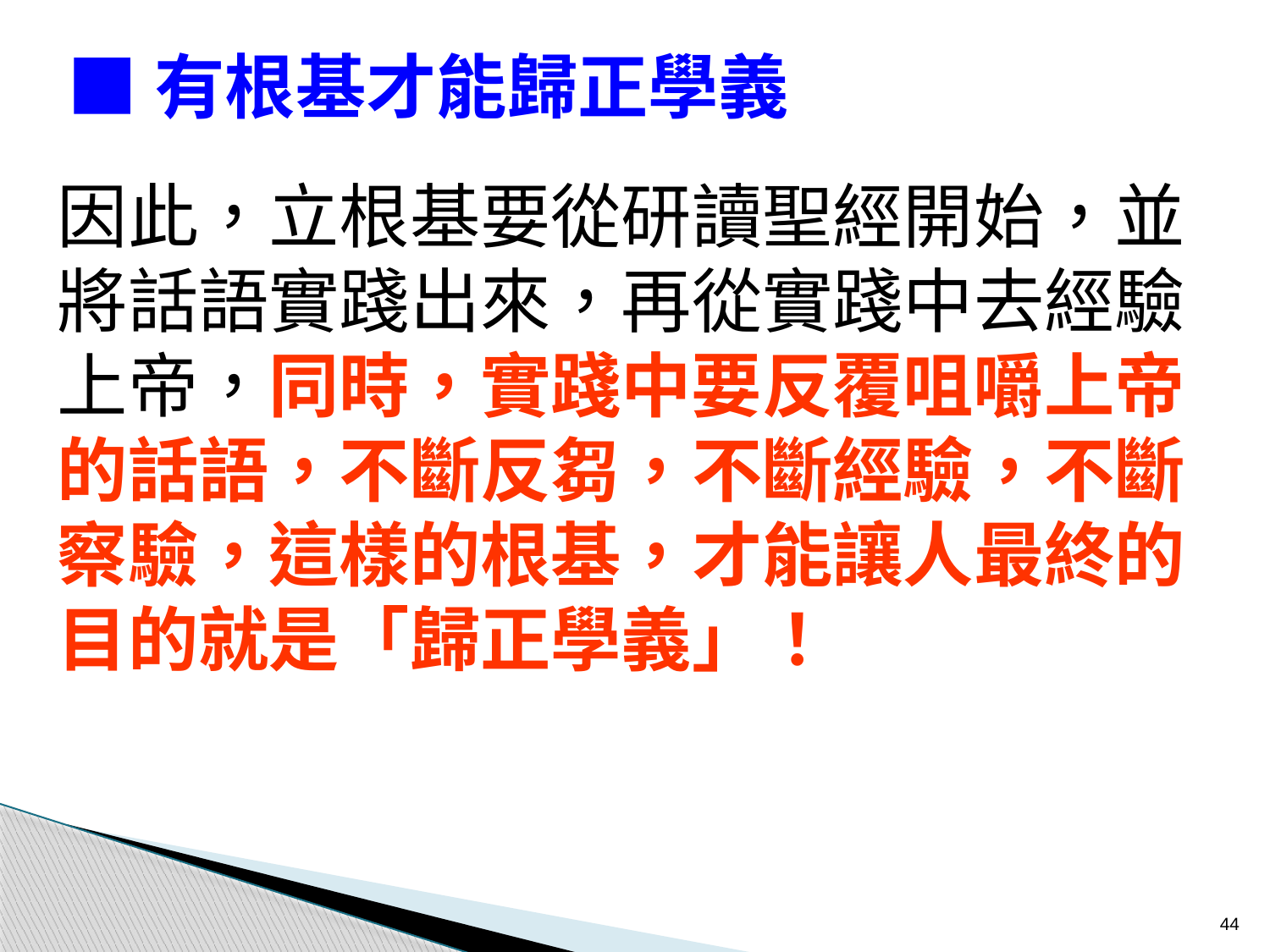

■有根基才能歸正學義
因此，立根基要從研讀聖經開始，並將話語實踐出來，再從實踐中去經驗上帝，同時，實踐中要反覆咀嚼上帝的話語，不斷反芻，不斷經驗，不斷察驗，這樣的根基，才能讓人最終的目的就是「歸正學義」！
44